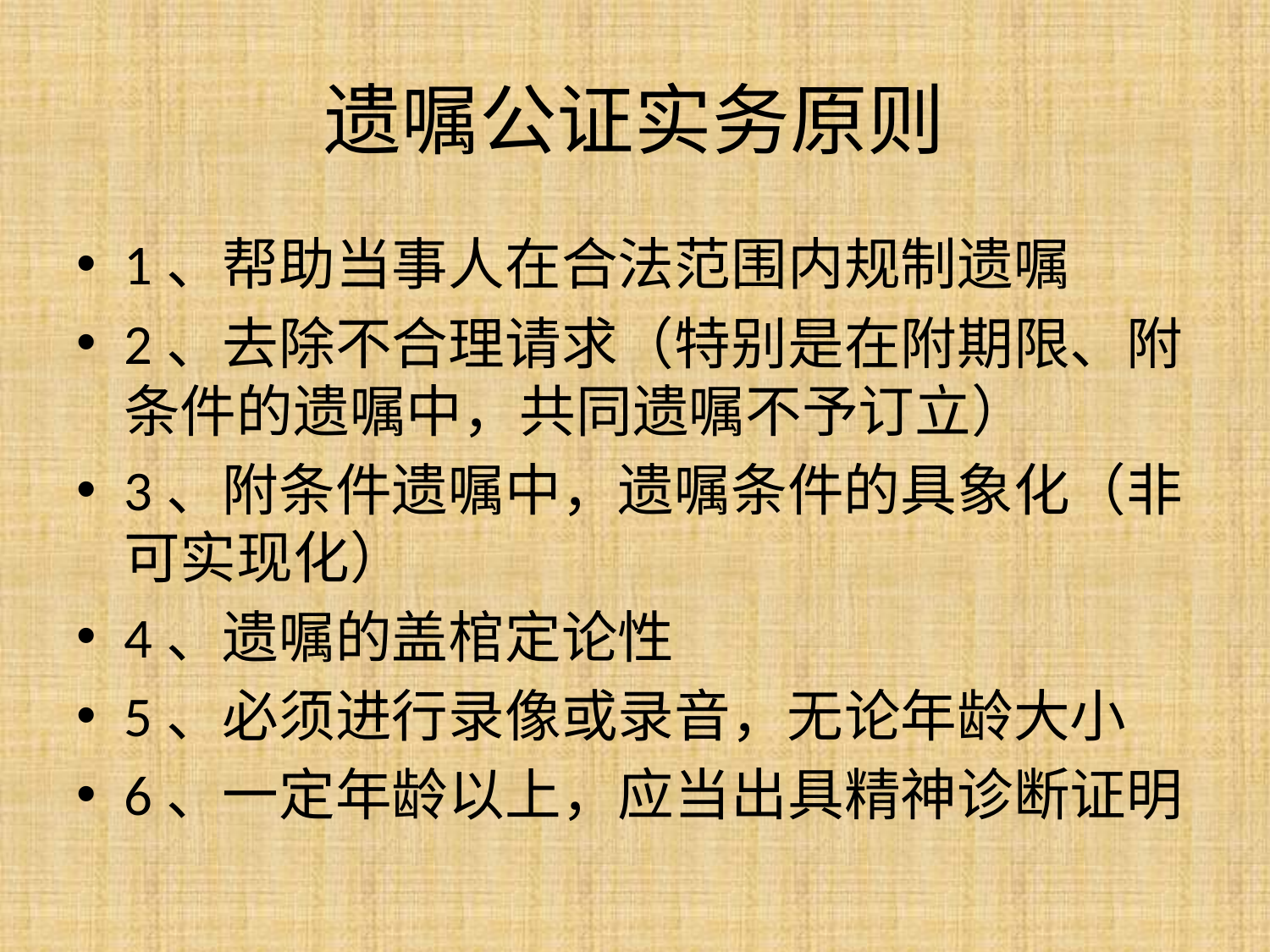

# 遗嘱公证实务原则
1、帮助当事人在合法范围内规制遗嘱
2、去除不合理请求（特别是在附期限、附条件的遗嘱中，共同遗嘱不予订立）
3、附条件遗嘱中，遗嘱条件的具象化（非可实现化）
4、遗嘱的盖棺定论性
5、必须进行录像或录音，无论年龄大小
6、一定年龄以上，应当出具精神诊断证明